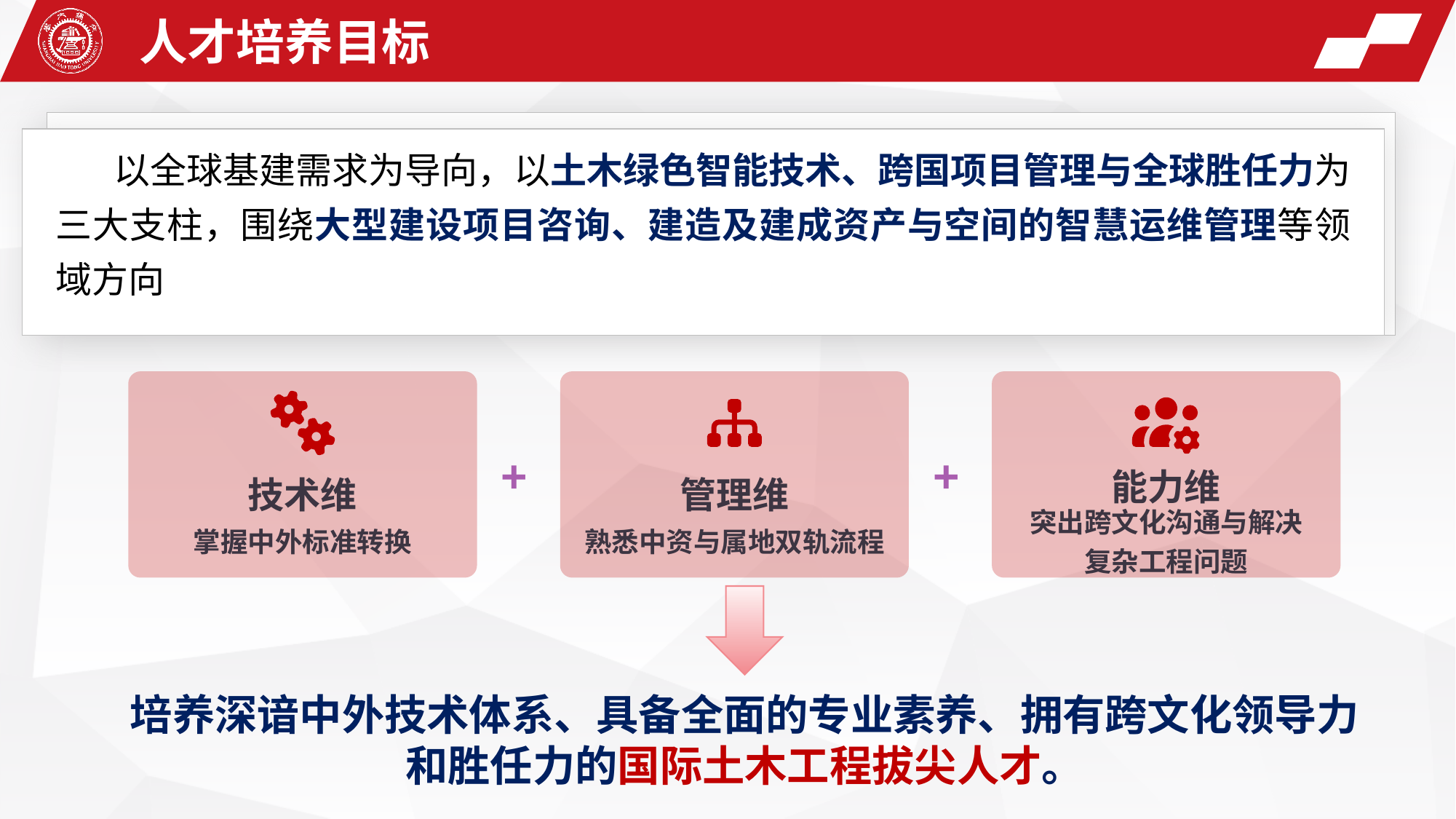

人才培养目标

      以全球基建需求为导向，以土木绿色智能技术、跨国项目管理与全球胜任力为三大支柱，围绕大型建设项目咨询、建造及建成资产与空间的智慧运维管理等领域方向

+
+
能力维
技术维
管理维
掌握中外标准转换
熟悉中资与属地双轨流程
突出跨文化沟通与解决
复杂工程问题

培养深谙中外技术体系、具备全面的专业素养、拥有跨文化领导力
和胜任力的国际土木工程拔尖人才。